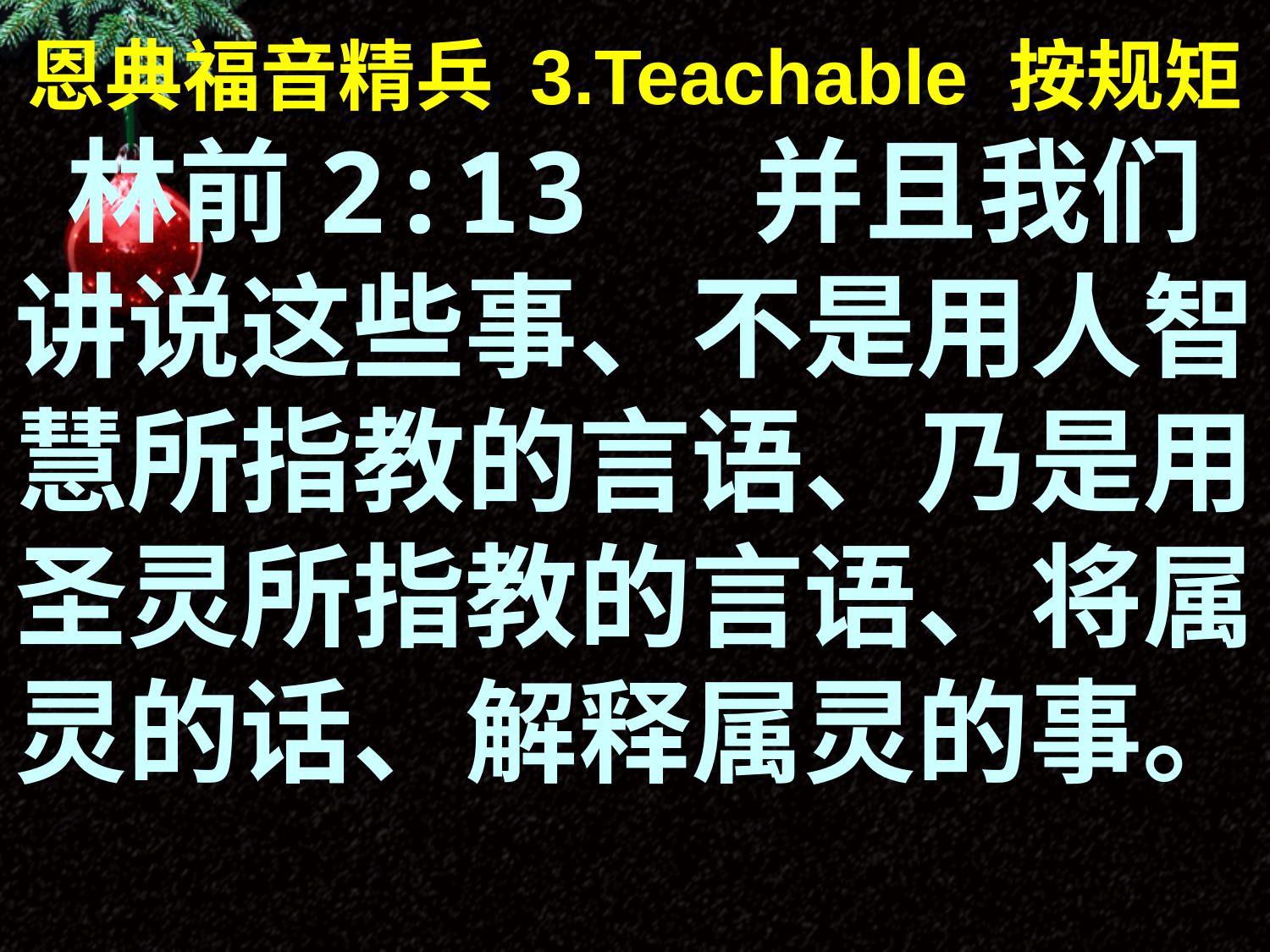

恩典福音精兵 3.Teachable 按规矩
林前2:13  并且我们讲说这些事、不是用人智慧所指教的言语、乃是用圣灵所指教的言语、将属灵的话、解释属灵的事。